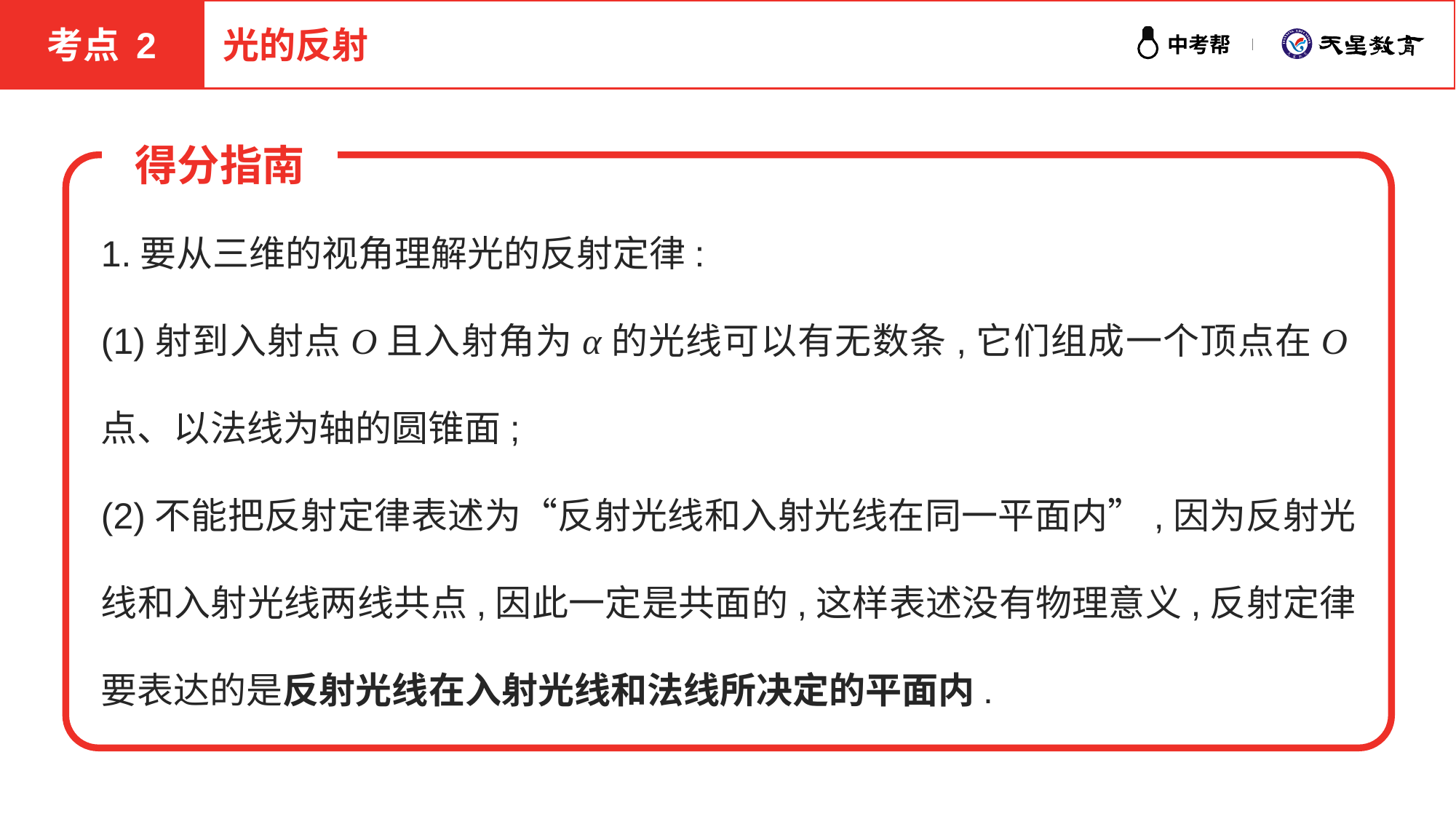

考点 2
光的反射
得分指南

1.要从三维的视角理解光的反射定律:
(1)射到入射点O且入射角为α的光线可以有无数条,它们组成一个顶点在O点、以法线为轴的圆锥面;
(2)不能把反射定律表述为“反射光线和入射光线在同一平面内”,因为反射光线和入射光线两线共点,因此一定是共面的,这样表述没有物理意义,反射定律要表达的是反射光线在入射光线和法线所决定的平面内.